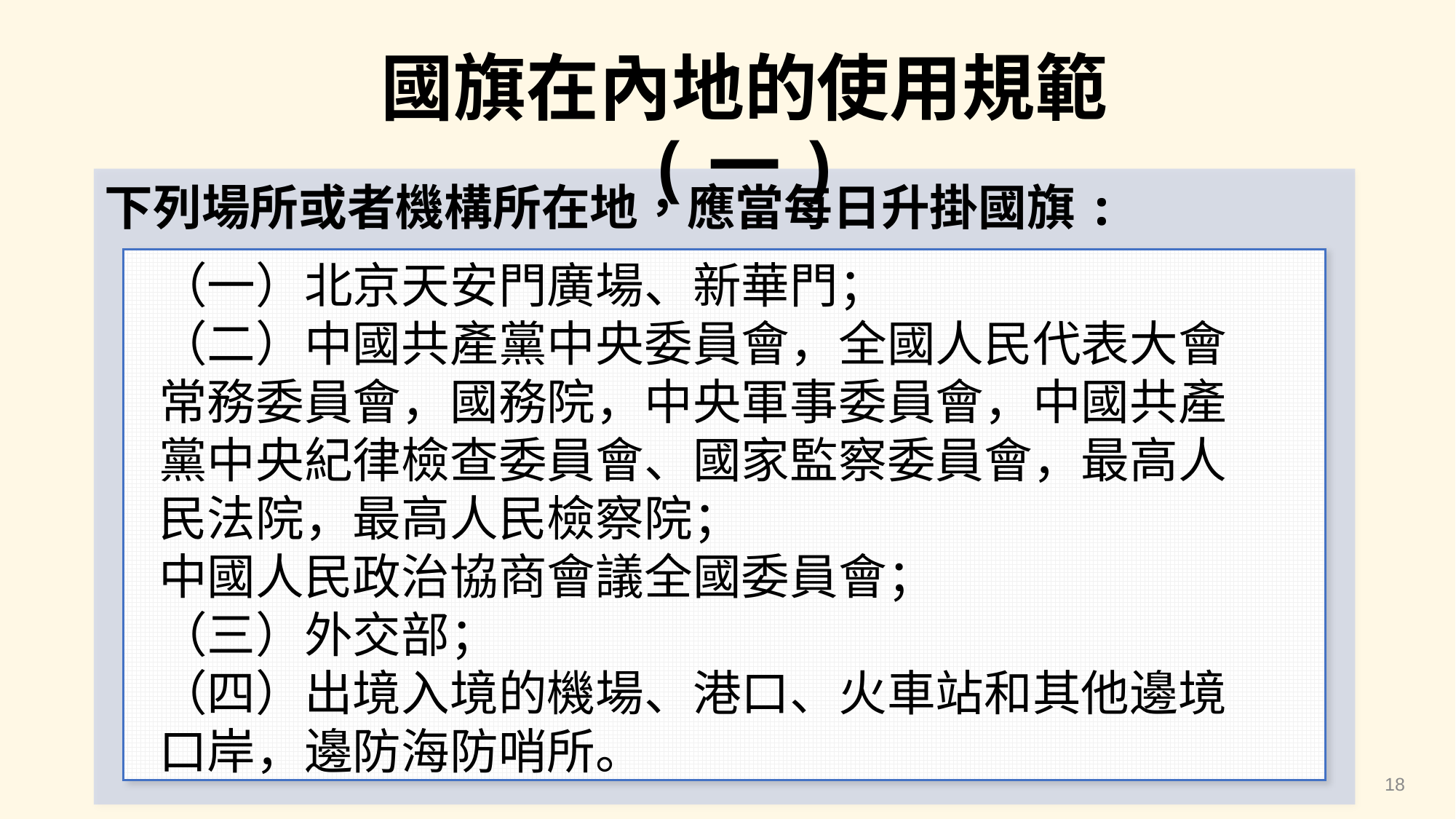

國旗在內地的使用規範 (一)

下列場所或者機構所在地，應當每日升掛國旗:

（一）北京天安門廣場、新華門；
（二）中國共產黨中央委員會，全國人民代表大會常務委員會，國務院，中央軍事委員會，中國共產黨中央紀律檢查委員會、國家監察委員會，最高人民法院，最高人民檢察院；
中國人民政治協商會議全國委員會；
（三）外交部；
（四）出境入境的機場、港口、火車站和其他邊境口岸，邊防海防哨所。

18